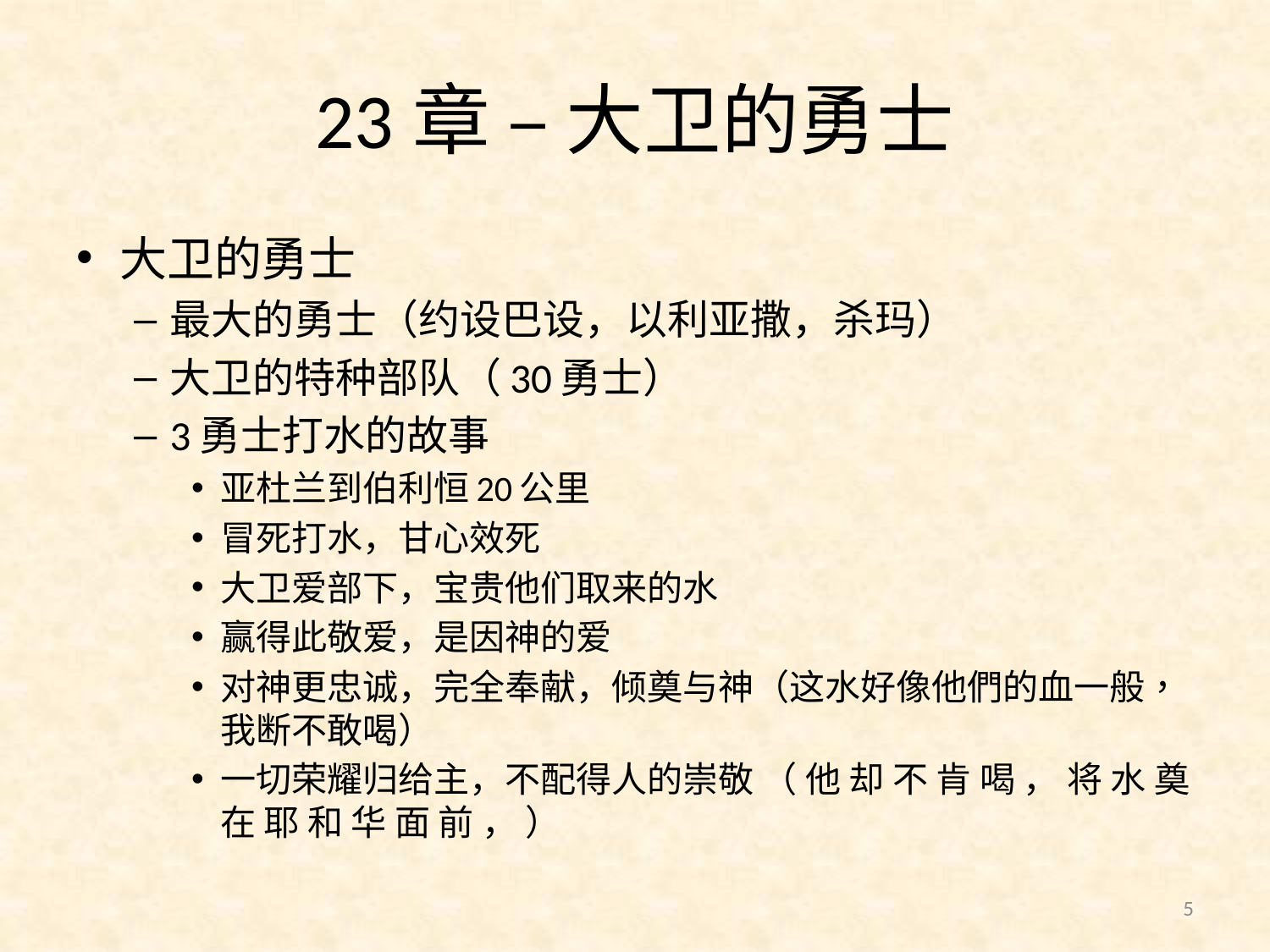

# 23章 – 大卫的勇士
大卫的勇士
最大的勇士（约设巴设，以利亚撒，杀玛）
大卫的特种部队（30勇士）
3勇士打水的故事
亚杜兰到伯利恒20公里
冒死打水，甘心效死
大卫爱部下，宝贵他们取来的水
赢得此敬爱，是因神的爱
对神更忠诚，完全奉献，倾奠与神（这水好像他們的血一般，我断不敢喝）
一切荣耀归给主，不配得人的崇敬 （ 他 却 不 肯 喝 ， 将 水 奠 在 耶 和 华 面 前 ， ）
5